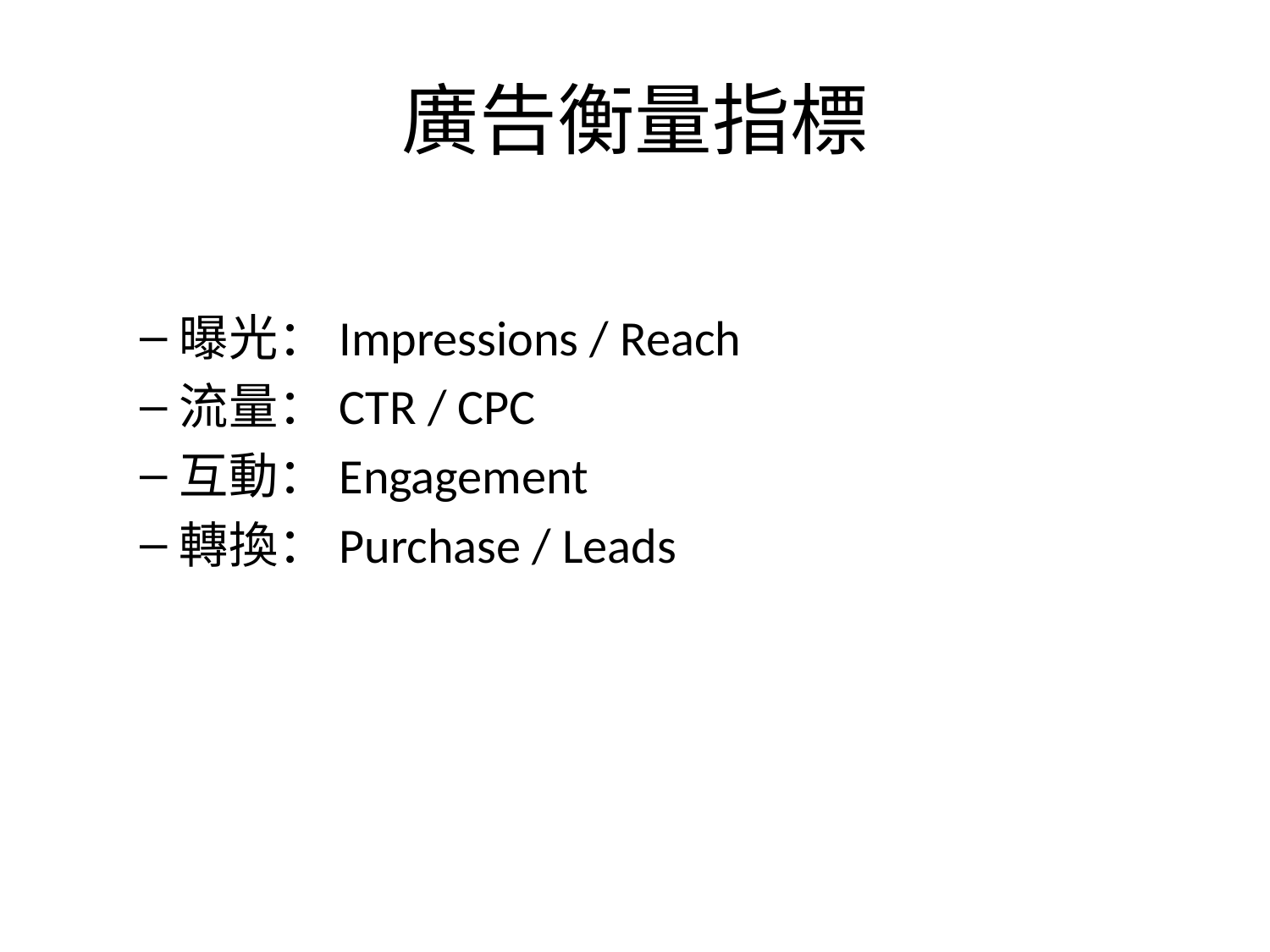

# 廣告衡量指標

曝光：Impressions / Reach
流量：CTR / CPC
互動：Engagement
轉換：Purchase / Leads